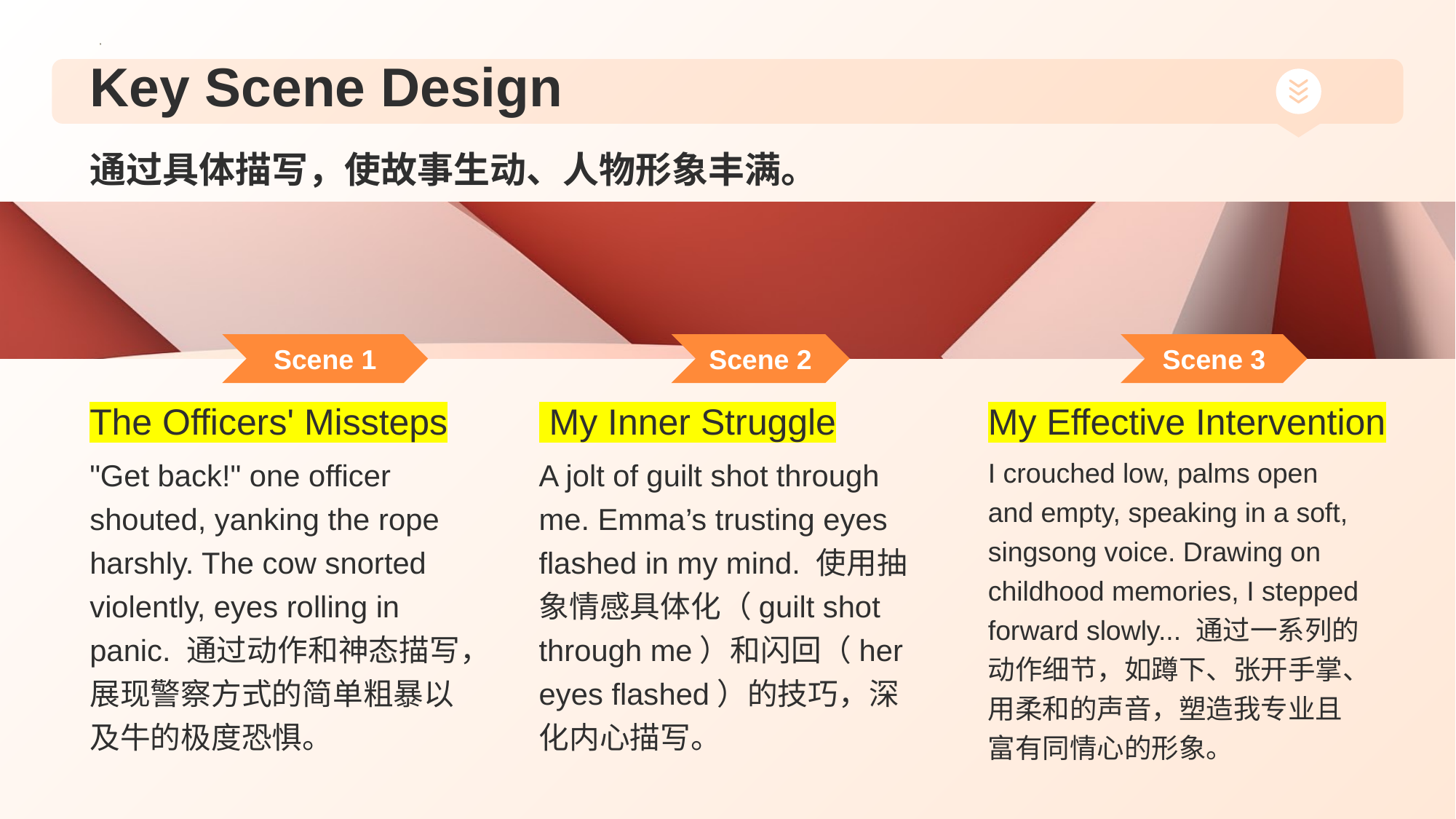

# Key Scene Design
通过具体描写，使故事生动、人物形象丰满。

Scene 1
The Officers' Missteps
"Get back!" one officer shouted, yanking the rope harshly. The cow snorted violently, eyes rolling in panic. 通过动作和神态描写，展现警察方式的简单粗暴以及牛的极度恐惧。
Scene 2
 My Inner Struggle
A jolt of guilt shot through me. Emma’s trusting eyes flashed in my mind. 使用抽象情感具体化（guilt shot through me）和闪回（her eyes flashed）的技巧，深化内心描写。
Scene 3
My Effective Intervention
I crouched low, palms open and empty, speaking in a soft, singsong voice. Drawing on childhood memories, I stepped forward slowly... 通过一系列的动作细节，如蹲下、张开手掌、用柔和的声音，塑造我专业且富有同情心的形象。